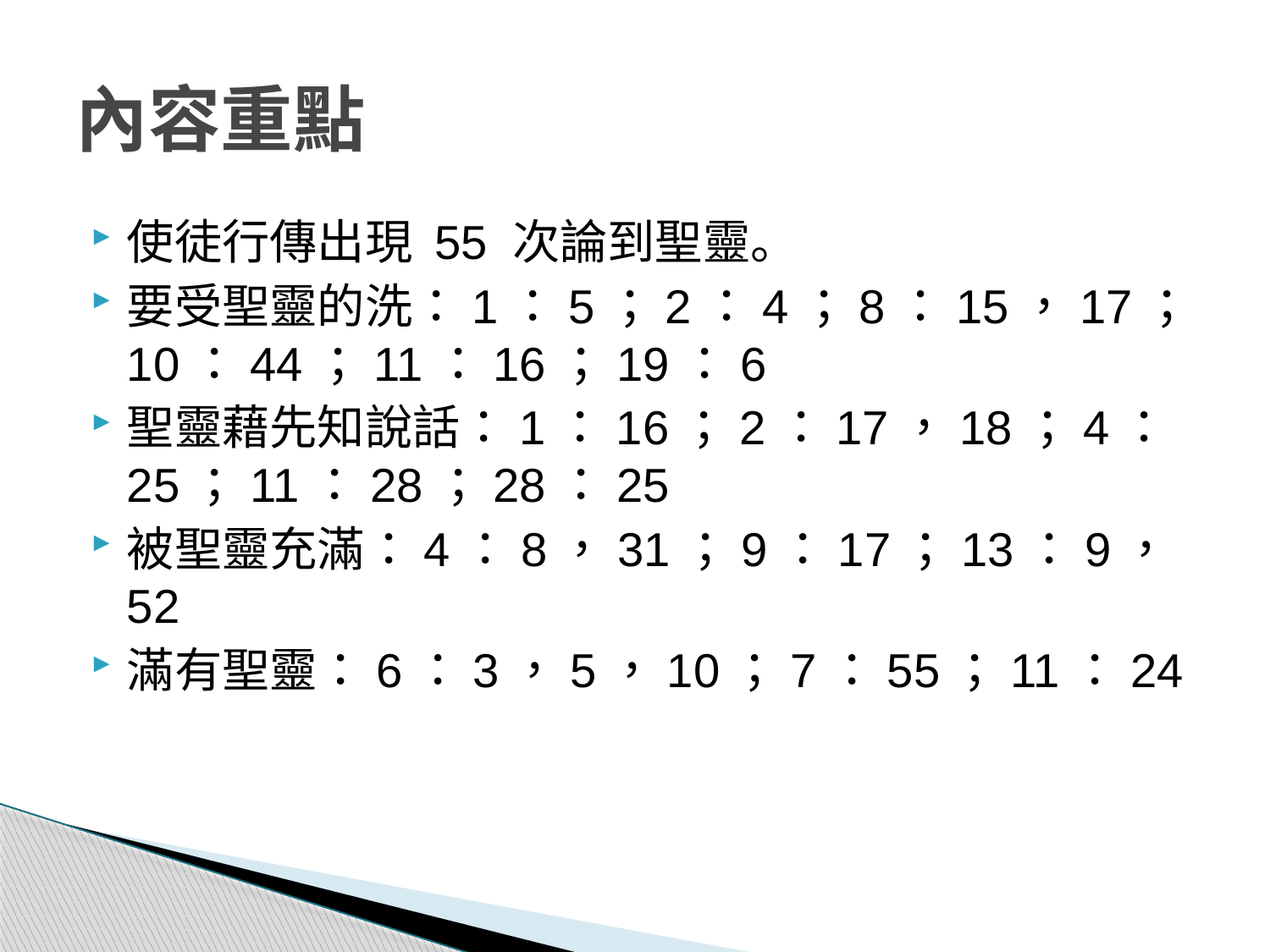

# 內容重點
使徒行傳出現 55 次論到聖靈。
要受聖靈的洗：1：5；2：4；8：15，17；10：44；11：16；19：6
聖靈藉先知說話：1：16；2：17，18；4：25；11：28；28：25
被聖靈充滿：4：8，31；9：17；13：9，52
滿有聖靈：6：3，5，10；7：55；11：24